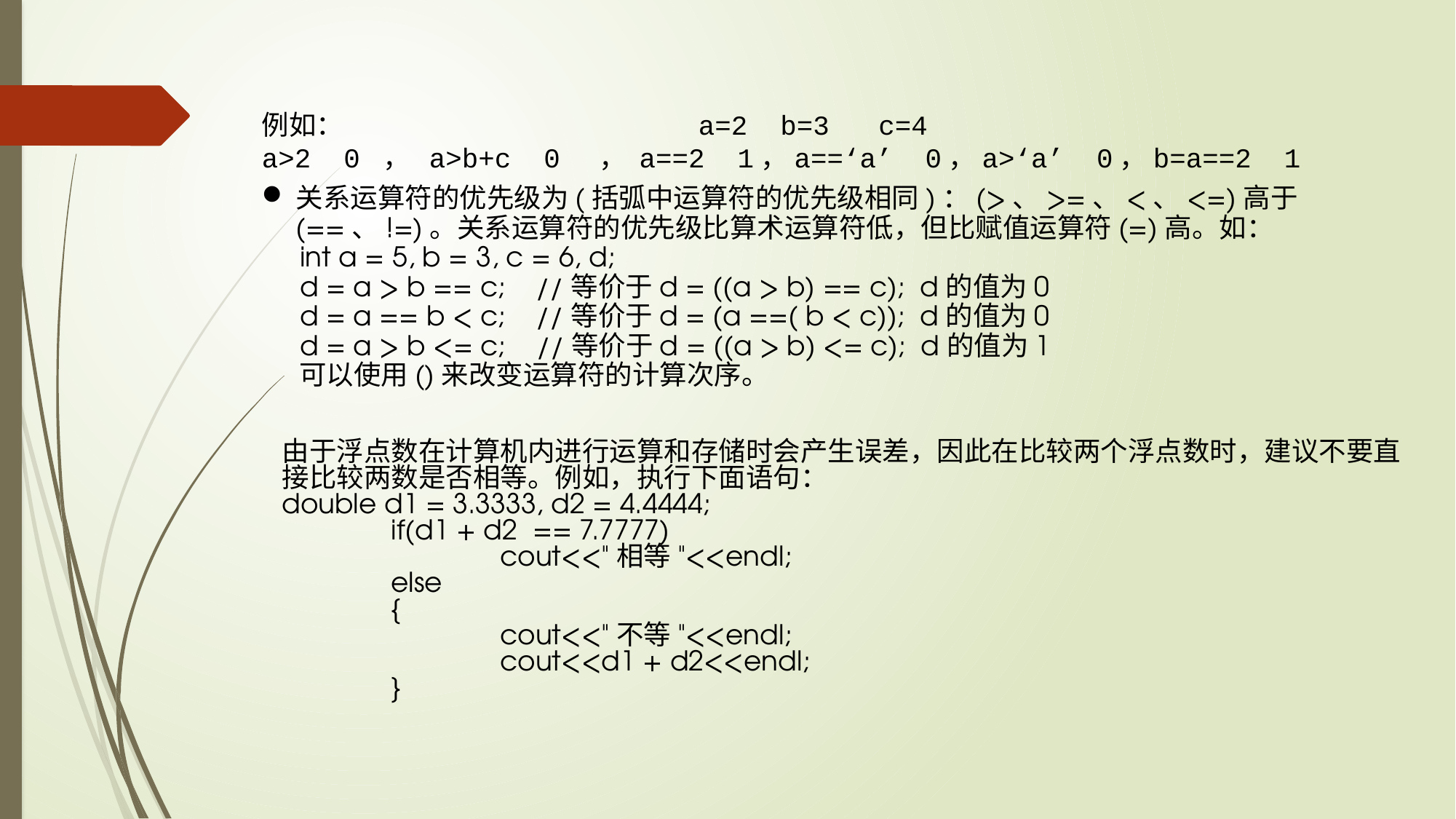

例如：				a=2  b=3   c=4
a>2  0 ，  a>b+c  0  ， a==2  1，a==‘a’  0，a>‘a’  0，b=a==2  1
关系运算符的优先级为(括弧中运算符的优先级相同)：(>、>=、<、<=)高于(==、!=)。关系运算符的优先级比算术运算符低，但比赋值运算符(=)高。如：
     int a = 5, b = 3, c = 6, d;
     d = a > b == c;    //等价于d = ((a > b) == c);  d的值为0
     d = a == b < c;    //等价于d = (a ==( b < c));  d的值为0
     d = a > b <= c;    //等价于d = ((a > b) <= c);  d的值为1
     可以使用()来改变运算符的计算次序。
由于浮点数在计算机内进行运算和存储时会产生误差，因此在比较两个浮点数时，建议不要直接比较两数是否相等。例如，执行下面语句：
double d1 = 3.3333, d2 = 4.4444;
	if(d1 + d2  == 7.7777)
		cout<<"相等"<<endl;
	else
	{
		cout<<"不等"<<endl;
		cout<<d1 + d2<<endl;
	}